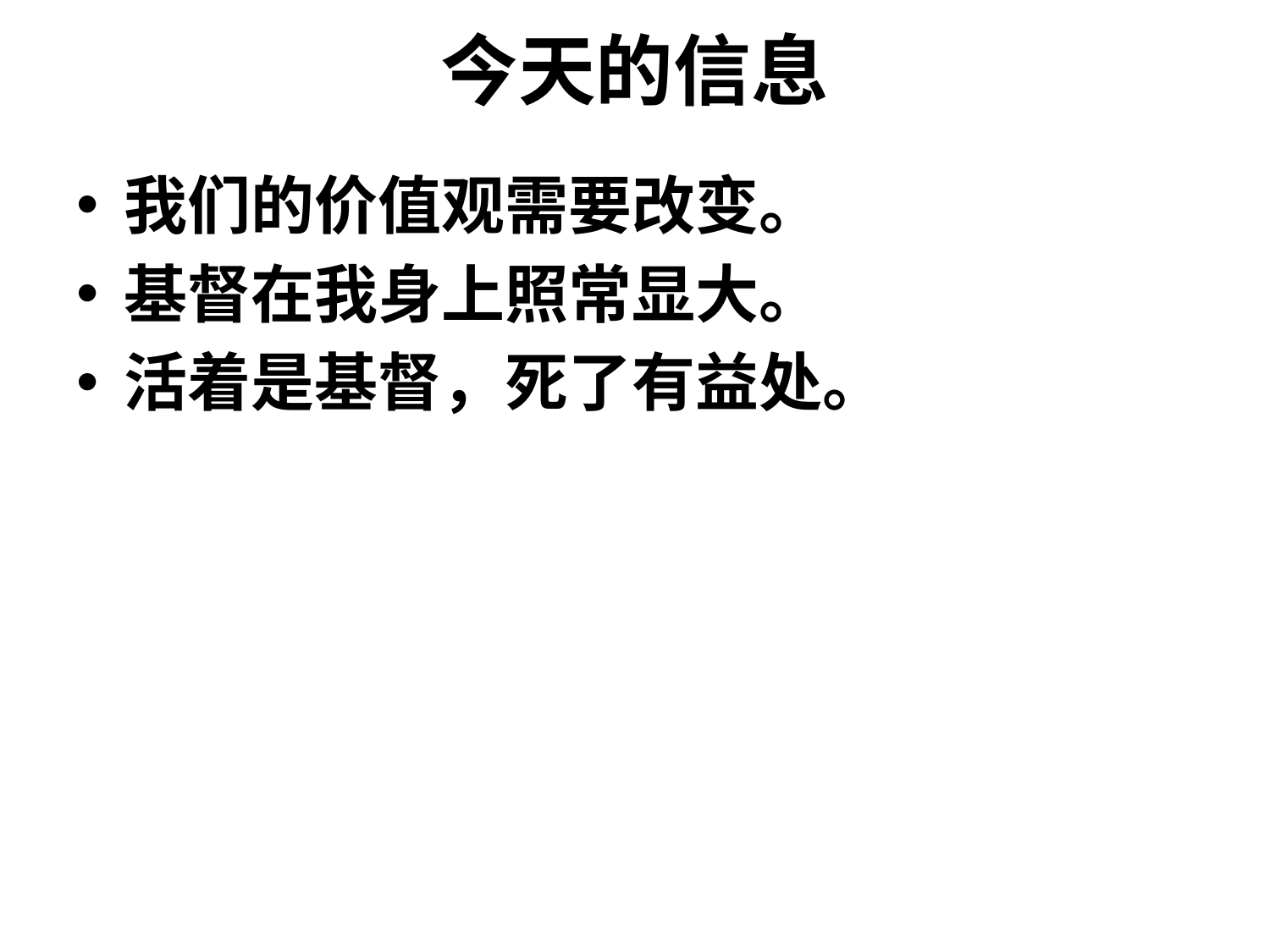

# 今天的信息
我们的价值观需要改变。
基督在我身上照常显大。
活着是基督，死了有益处。